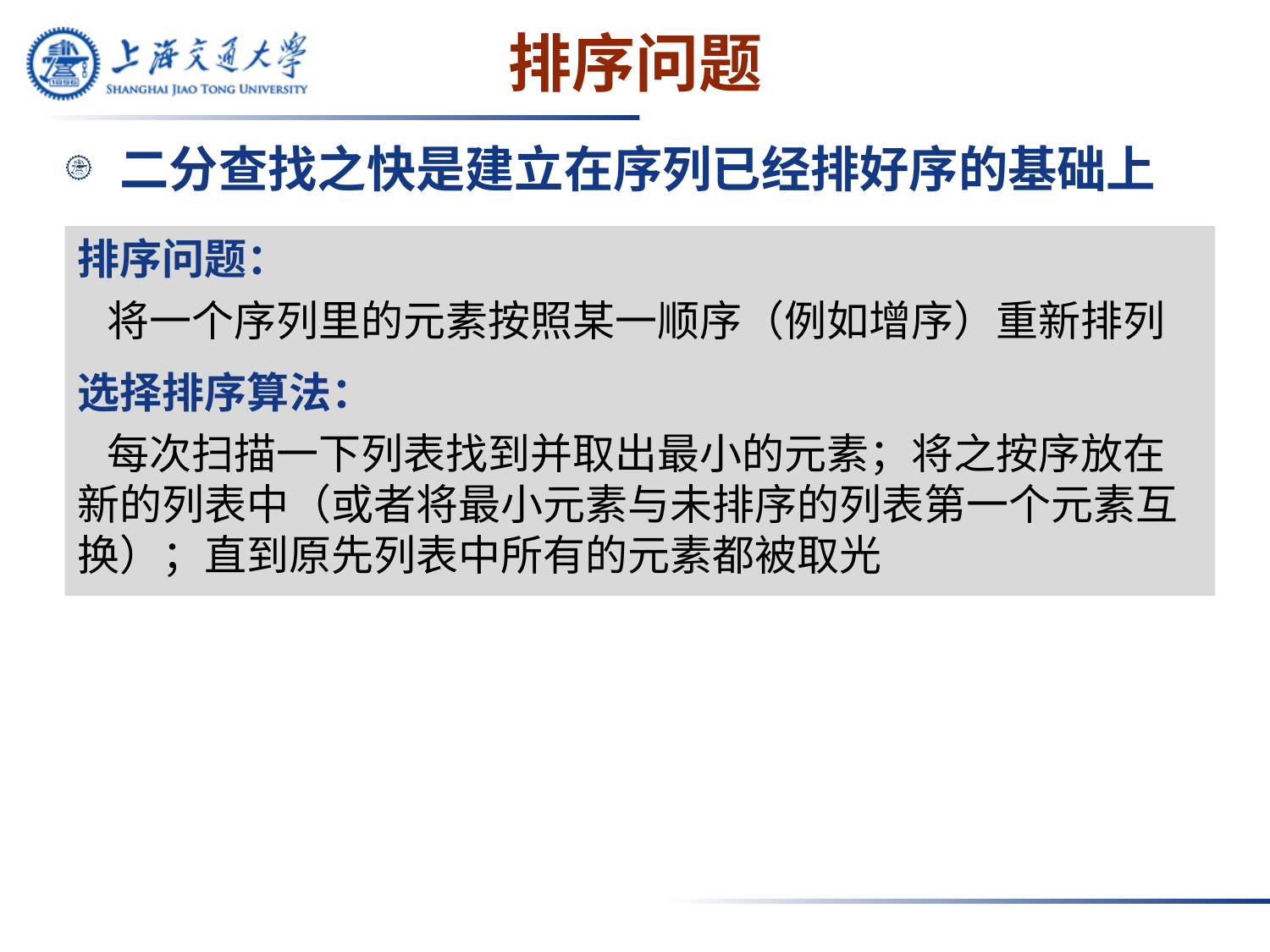

# 排序问题
二分查找之快是建立在序列已经排好序的基础上
排序问题：
  将一个序列里的元素按照某一顺序（例如增序）重新排列
选择排序算法：
  每次扫描一下列表找到并取出最小的元素；将之按序放在新的列表中（或者将最小元素与未排序的列表第一个元素互换）；直到原先列表中所有的元素都被取光